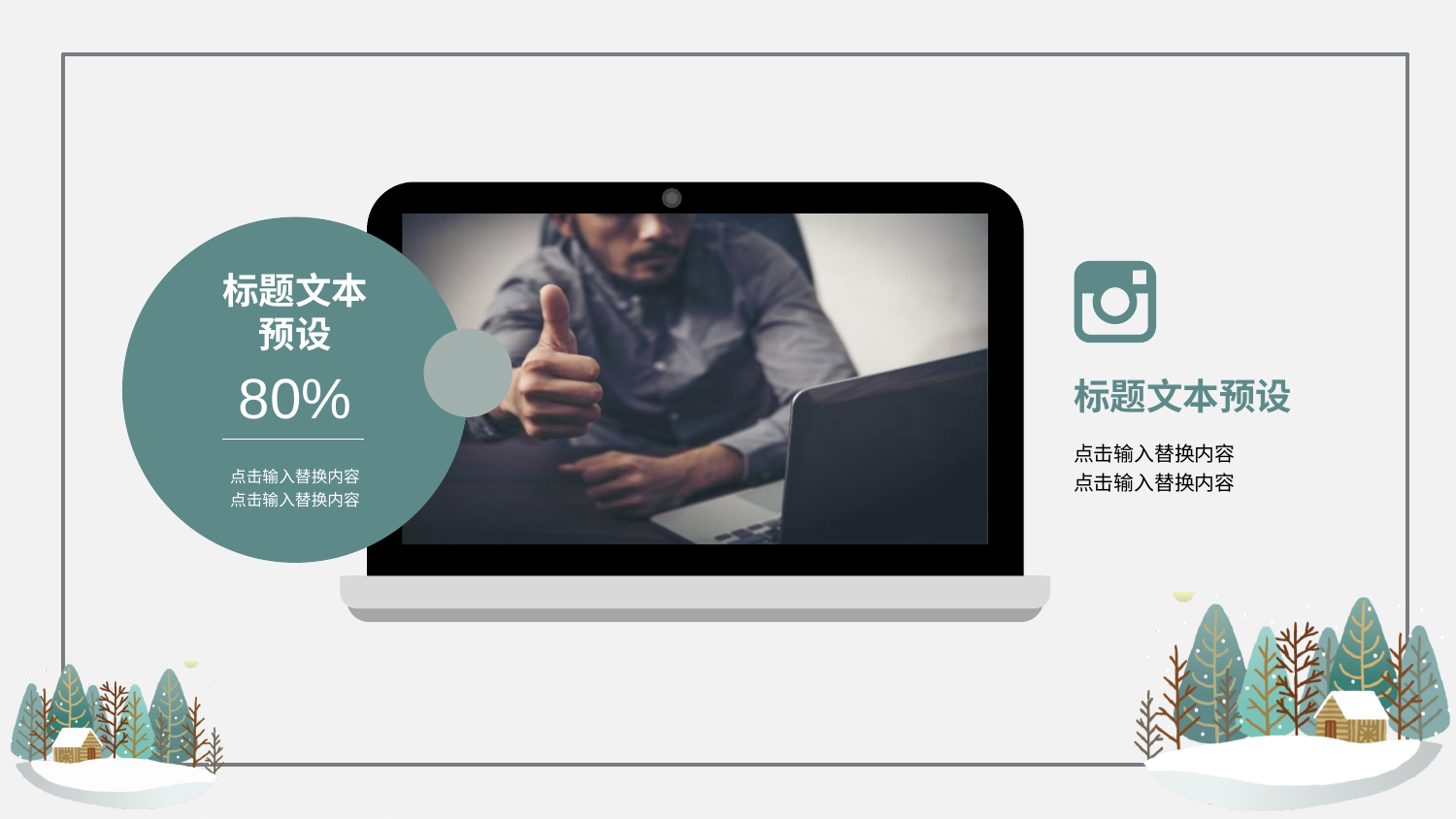

标题文本
预设

80%

标题文本预设
点击输入替换内容
点击输入替换内容
点击输入替换内容
点击输入替换内容